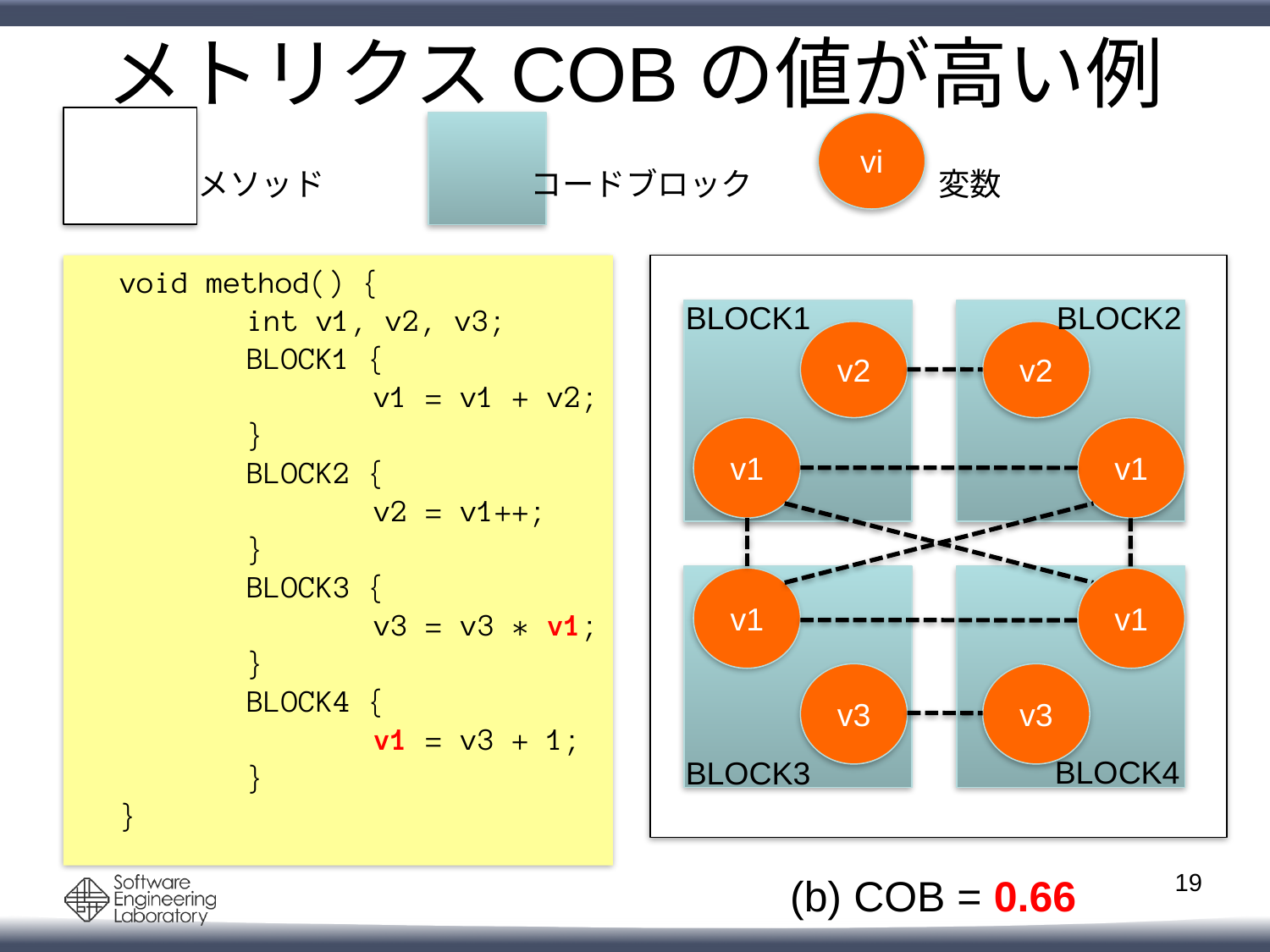

# メトリクスCOBの値が高い例

vi
メソッド
コードブロック
変数

void method() {
	int v1, v2, v3;
	BLOCK1 {
		v1 = v1 + v2;
	}
  	BLOCK2 {
		v2 = v1++;
	}
  	BLOCK3 {
		v3 = v3 * v1;
	}
  	BLOCK4 {
		v1 = v3 + 1;
	}
}

v2

v2

v1

v1

v1
v1

v3

v3

(b) COB = 0.66
BLOCK1
BLOCK2
BLOCK4
BLOCK3
19